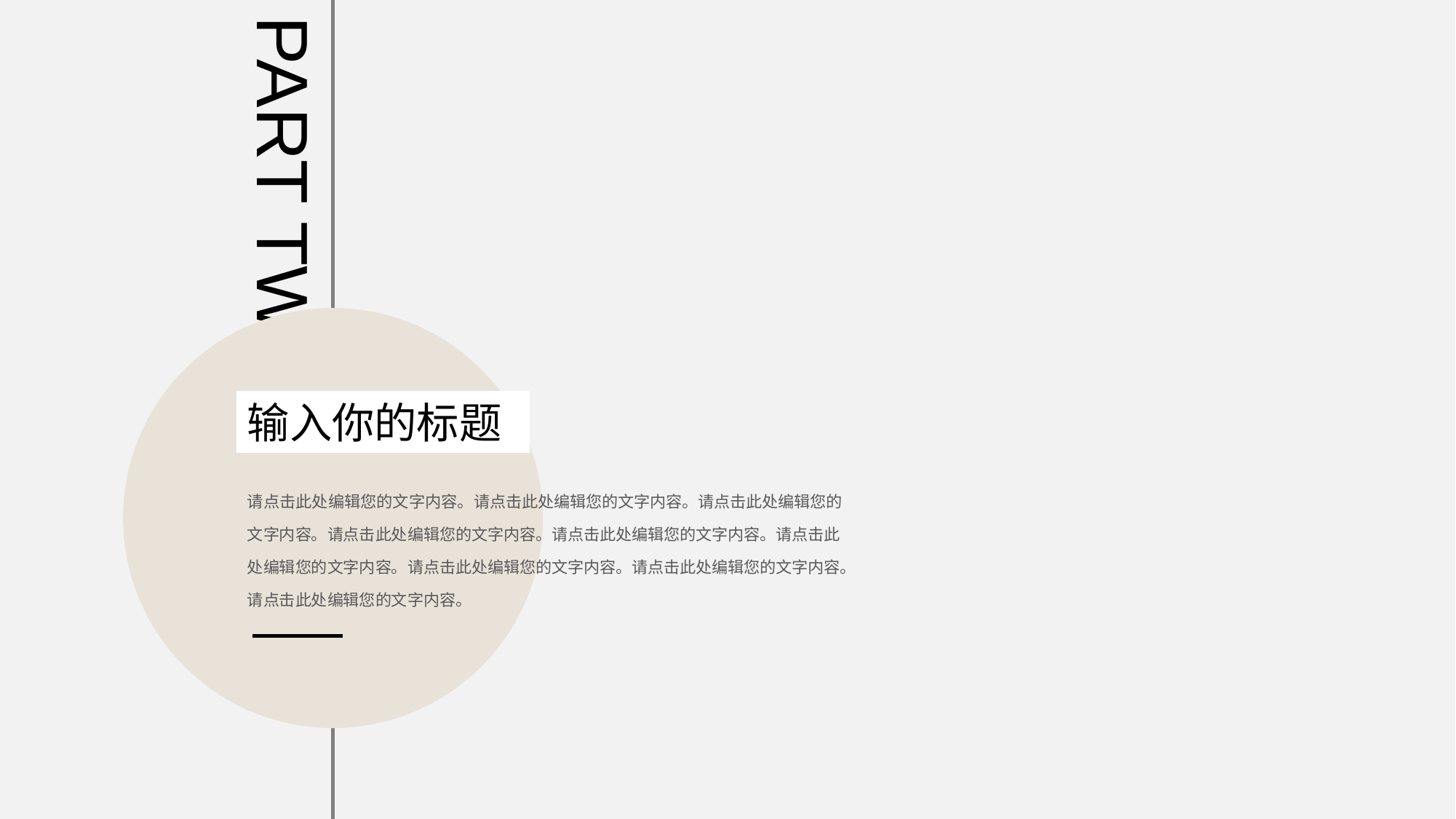

PART TWO

输入你的标题
请点击此处编辑您的文字内容。请点击此处编辑您的文字内容。请点击此处编辑您的文字内容。请点击此处编辑您的文字内容。请点击此处编辑您的文字内容。请点击此处编辑您的文字内容。请点击此处编辑您的文字内容。请点击此处编辑您的文字内容。请点击此处编辑您的文字内容。